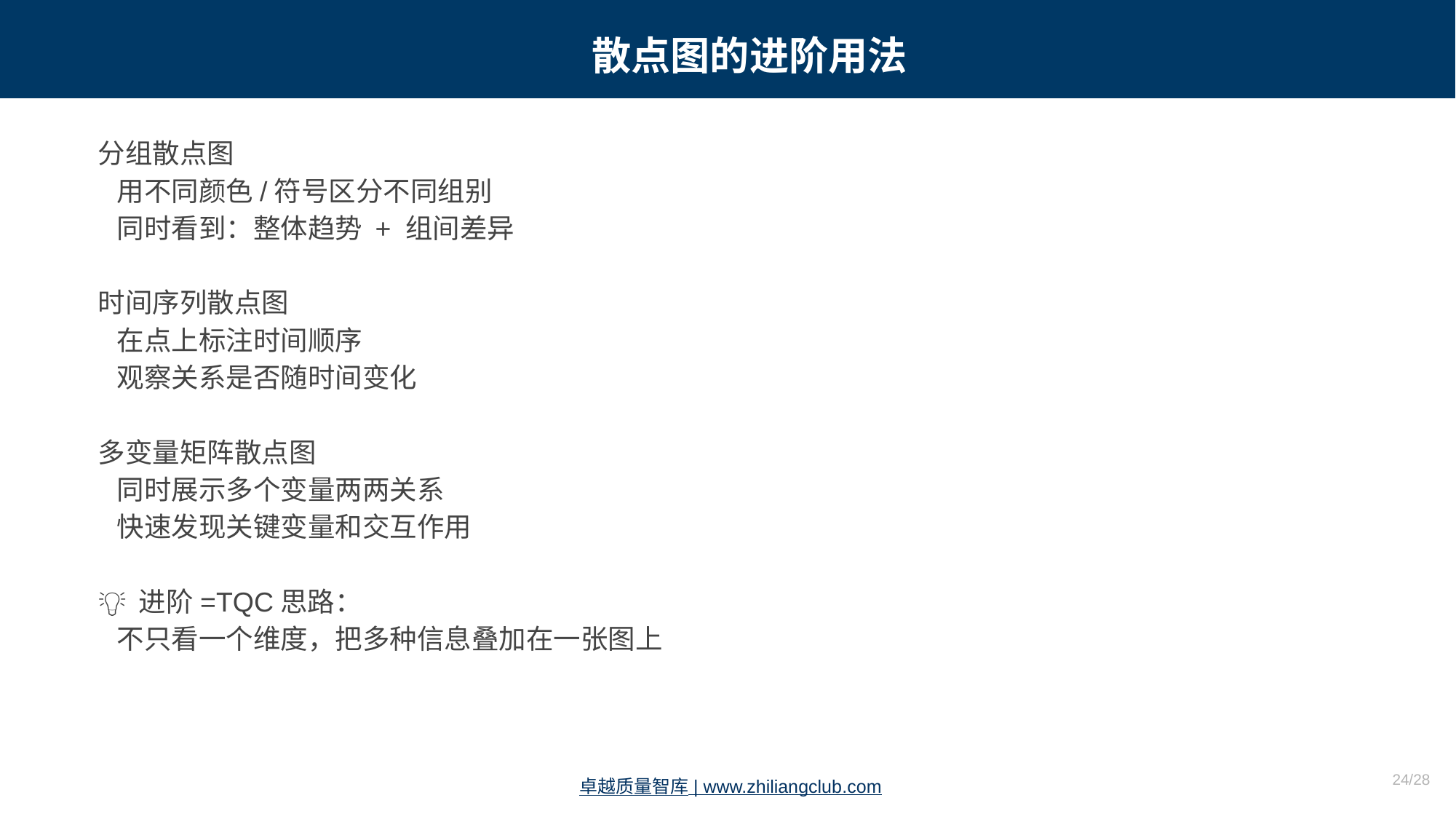

散点图的进阶用法
分组散点图
  用不同颜色/符号区分不同组别
  同时看到：整体趋势 + 组间差异

时间序列散点图
  在点上标注时间顺序
  观察关系是否随时间变化

多变量矩阵散点图
  同时展示多个变量两两关系
  快速发现关键变量和交互作用

💡 进阶=TQC思路：
  不只看一个维度，把多种信息叠加在一张图上
24/28